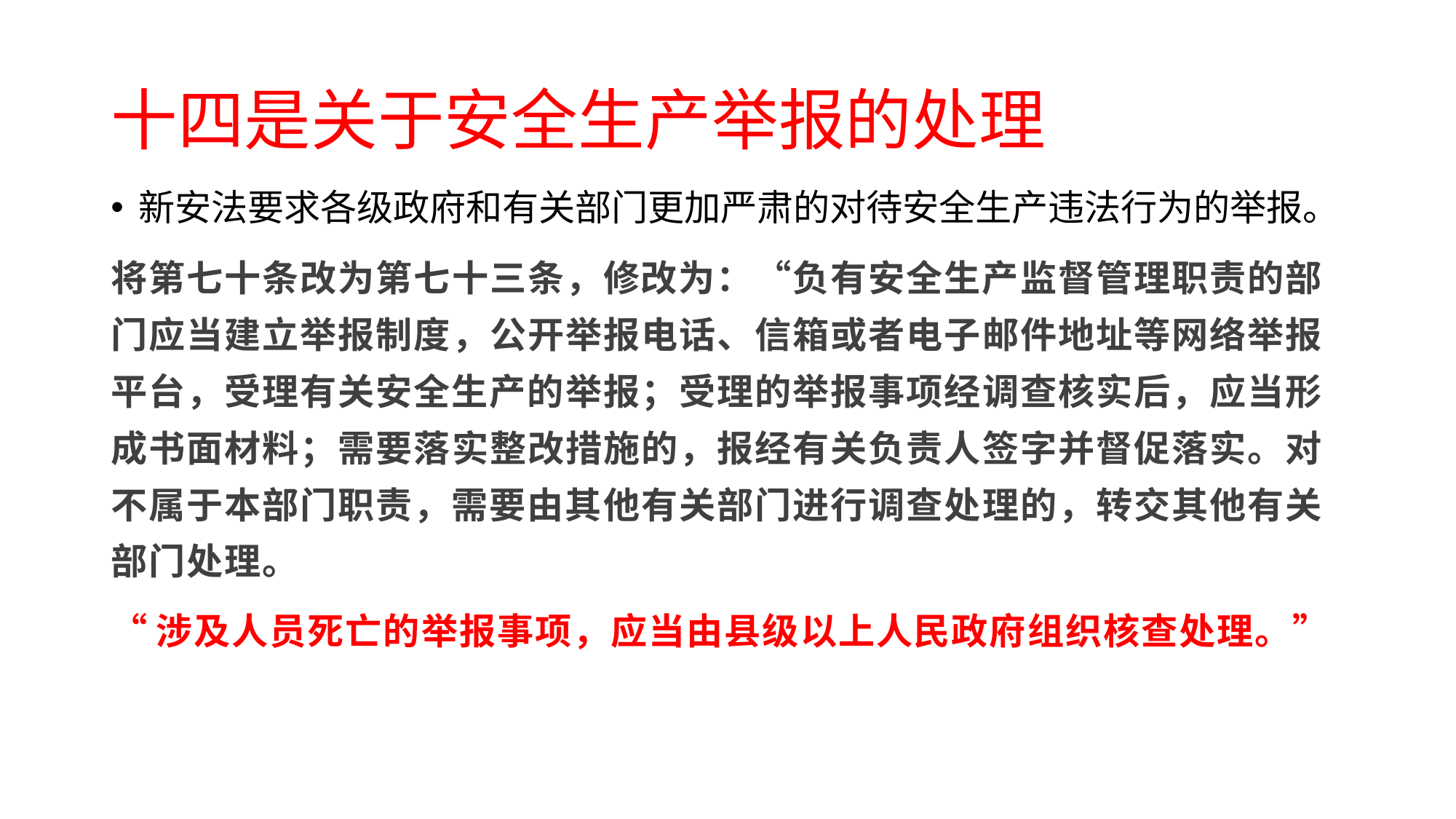

# 十四是关于安全生产举报的处理
新安法要求各级政府和有关部门更加严肃的对待安全生产违法行为的举报。
将第七十条改为第七十三条，修改为：“负有安全生产监督管理职责的部门应当建立举报制度，公开举报电话、信箱或者电子邮件地址等网络举报平台，受理有关安全生产的举报；受理的举报事项经调查核实后，应当形成书面材料；需要落实整改措施的，报经有关负责人签字并督促落实。对不属于本部门职责，需要由其他有关部门进行调查处理的，转交其他有关部门处理。
“涉及人员死亡的举报事项，应当由县级以上人民政府组织核查处理。”
136